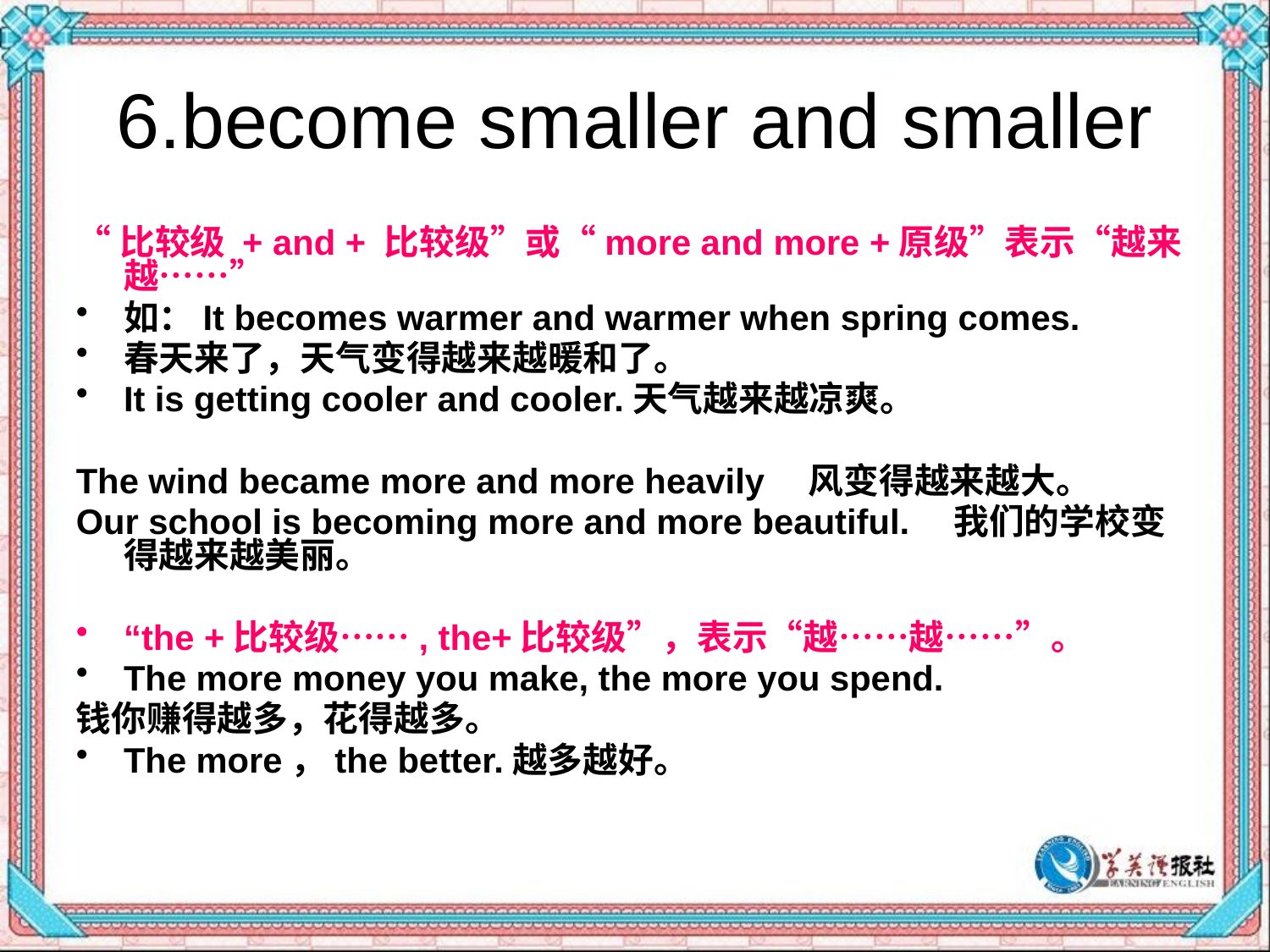

# 6.become smaller and smaller
“比较级 + and + 比较级”或“more and more +原级”表示“越来越……”
如：It becomes warmer and warmer when spring comes.
春天来了，天气变得越来越暖和了。
It is getting cooler and cooler.天气越来越凉爽。

The wind became more and more heavily　风变得越来越大。
Our school is becoming more and more beautiful.　我们的学校变得越来越美丽。

“the +比较级……, the+比较级”，表示“越……越……”。
The more money you make, the more you spend.
钱你赚得越多，花得越多。
The more，the better.越多越好。